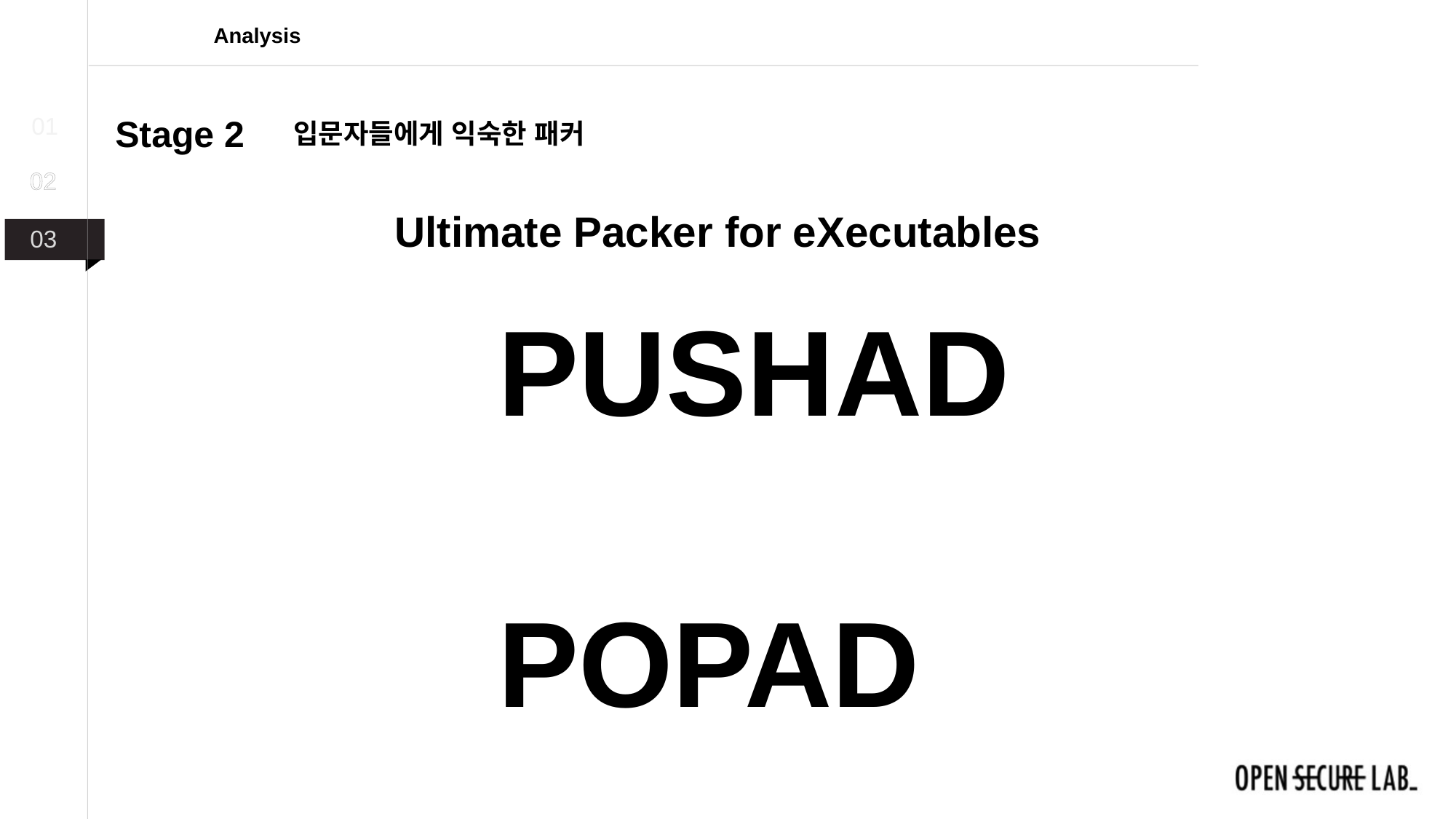

Analysis
01
Stage 2
입문자들에게 익숙한 패커
02
Ultimate Packer for eXecutables
03

PUSHAD

POPAD